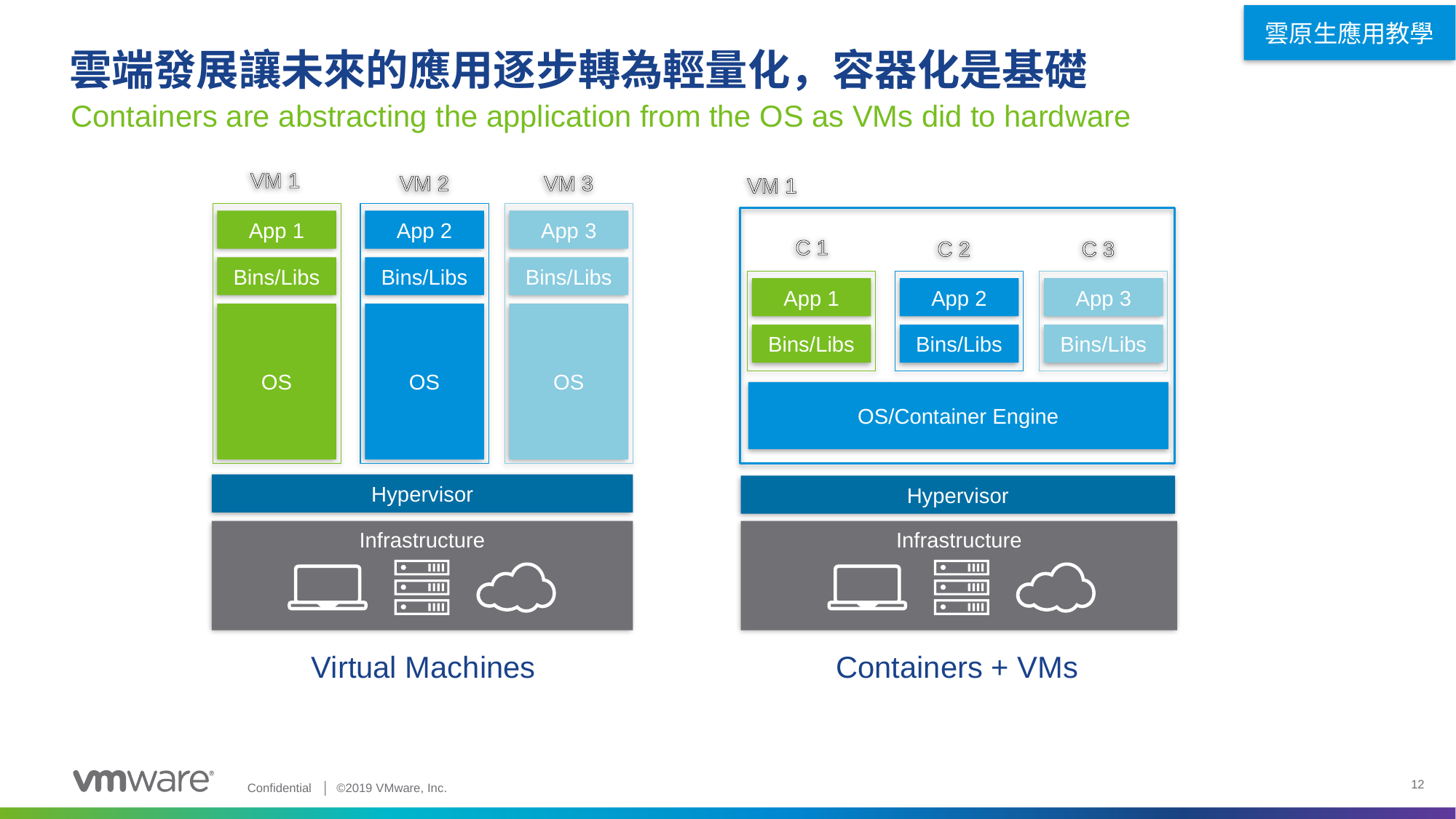

雲原生應用教學
# 雲端發展讓未來的應用逐步轉為輕量化，容器化是基礎
Containers are abstracting the application from the OS as VMs did to hardware
VM 1
VM 2
VM 3
VM 1

App 1
App 2
App 3
C 1
C 2
C 3
Bins/Libs
Bins/Libs
Bins/Libs

App 1
App 2
App 3
OS
OS
OS
Bins/Libs
Bins/Libs
Bins/Libs
OS/Container Engine
Hypervisor
Hypervisor
Infrastructure
Infrastructure

Virtual Machines
Containers + VMs